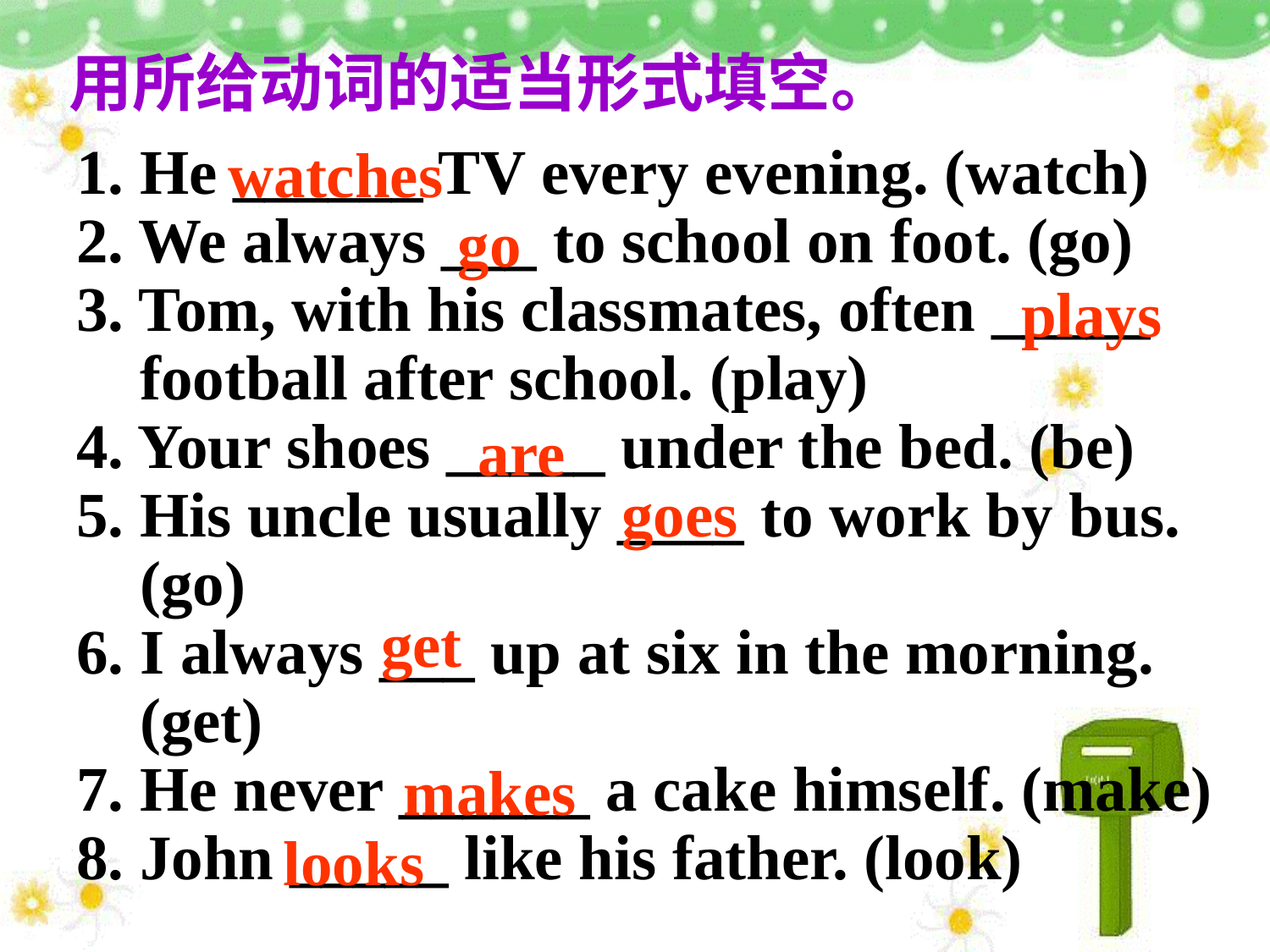

用所给动词的适当形式填空。
1. He ______ TV every evening. (watch)
2. We always ___ to school on foot. (go)
3. Tom, with his classmates, often _____
    football after school. (play)
4. Your shoes _____ under the bed. (be)
5. His uncle usually ____ to work by bus.
    (go)
6. I always ___ up at six in the morning.
    (get)
7. He never ______ a cake himself. (make)
8. John _____ like his father. (look)
watches
go
plays
are
goes
get
 makes
 looks